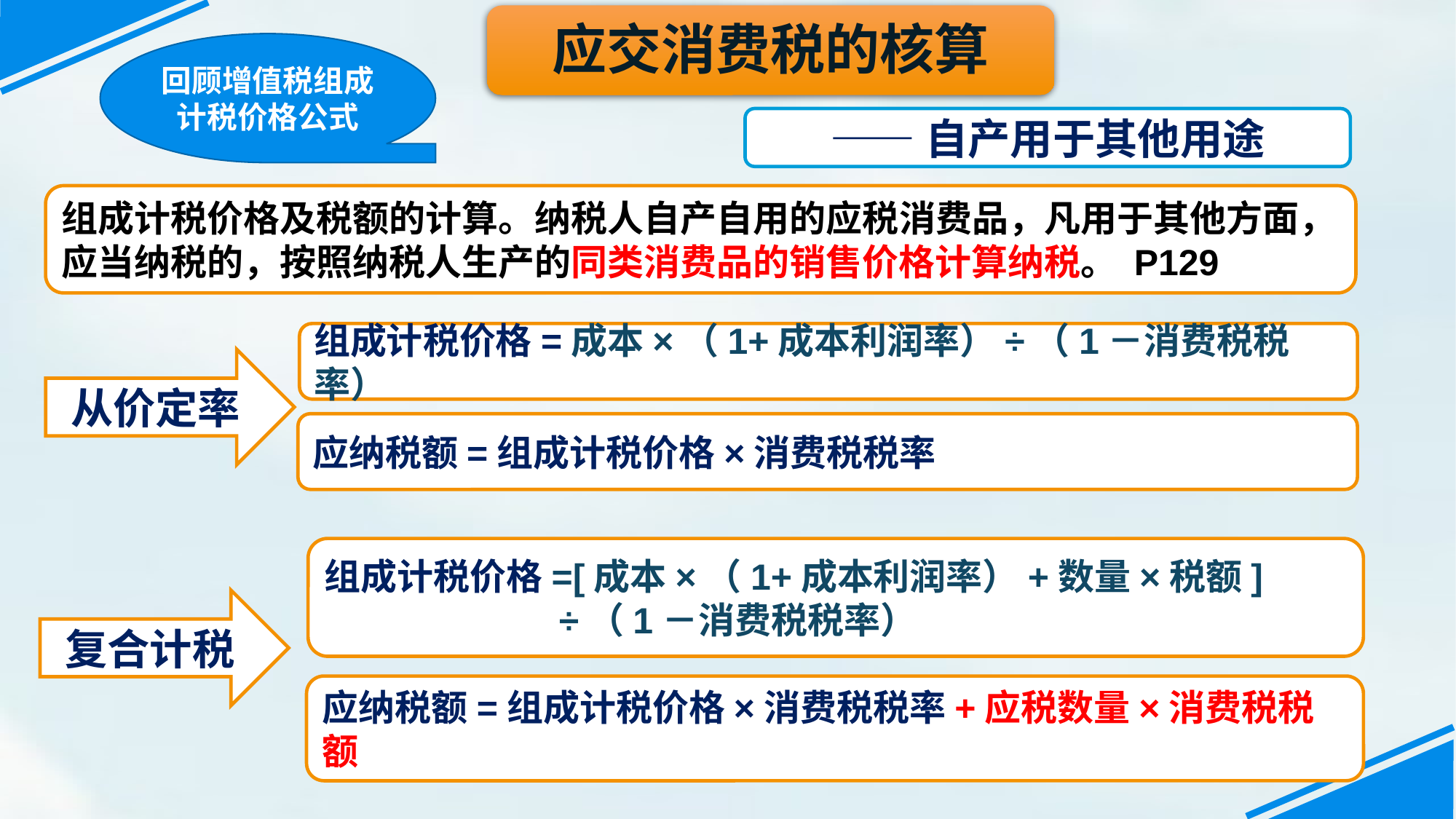

应交消费税的核算
回顾增值税组成计税价格公式
——自产用于其他用途
组成计税价格及税额的计算。纳税人自产自用的应税消费品，凡用于其他方面，应当纳税的，按照纳税人生产的同类消费品的销售价格计算纳税。 P129
组成计税价格=成本×（1+成本利润率）÷（1－消费税税率）
从价定率
应纳税额=组成计税价格×消费税税率
组成计税价格=[成本×（1+成本利润率）+数量×税额]
                       ÷（1－消费税税率）
复合计税
应纳税额=组成计税价格×消费税税率+应税数量×消费税税额